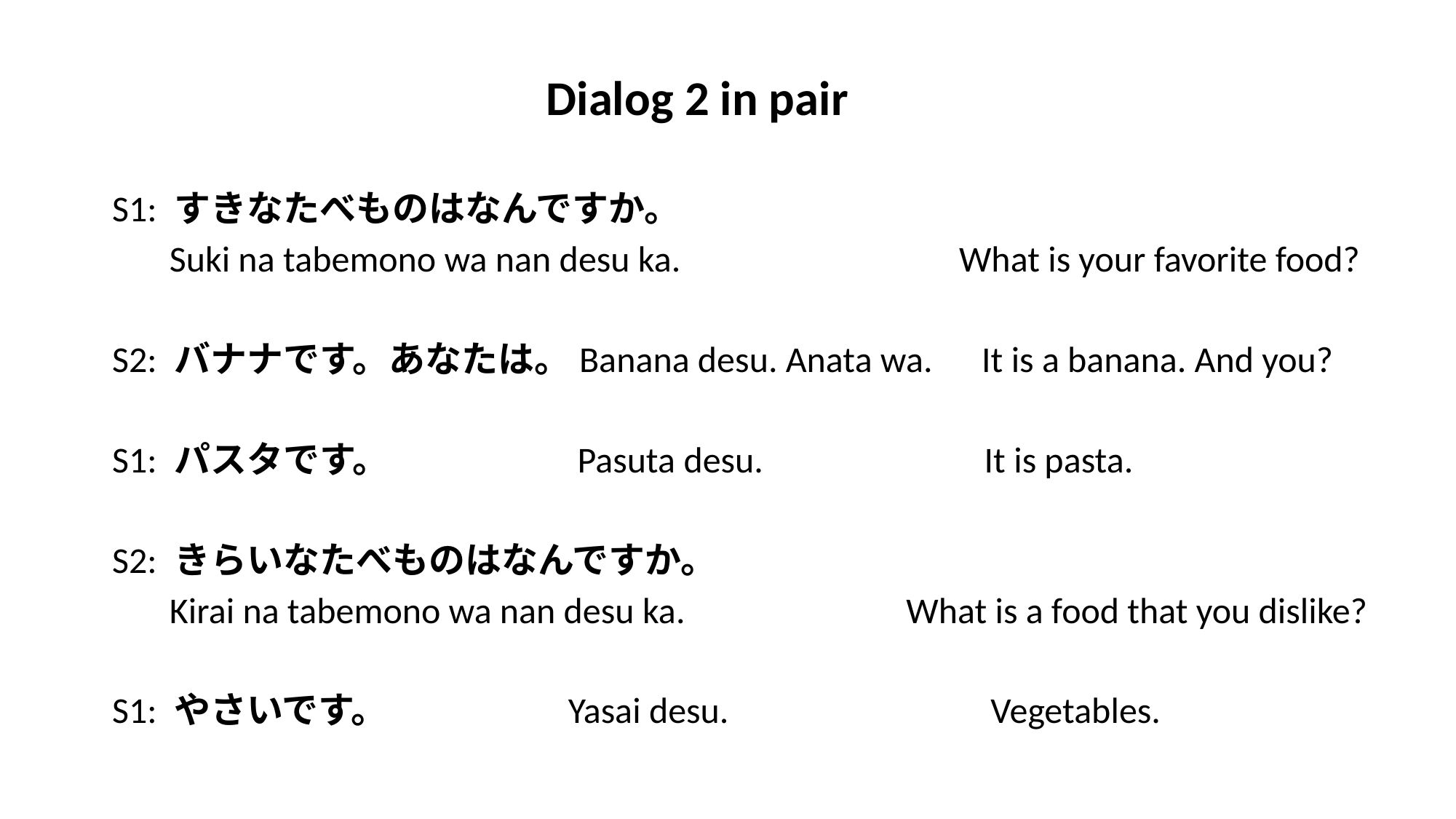

Dialog 2 in pair
S1: すきなたべものはなんですか。
       Suki na tabemono wa nan desu ka.                                  What is your favorite food?

S2: バナナです。あなたは。Banana desu. Anata wa.      It is a banana. And you?

S1: パスタです。                      Pasuta desu.                           It is pasta.

S2: きらいなたべものはなんですか。
       Kirai na tabemono wa nan desu ka.                           What is a food that you dislike?

S1: やさいです。                     Yasai desu.                                Vegetables.